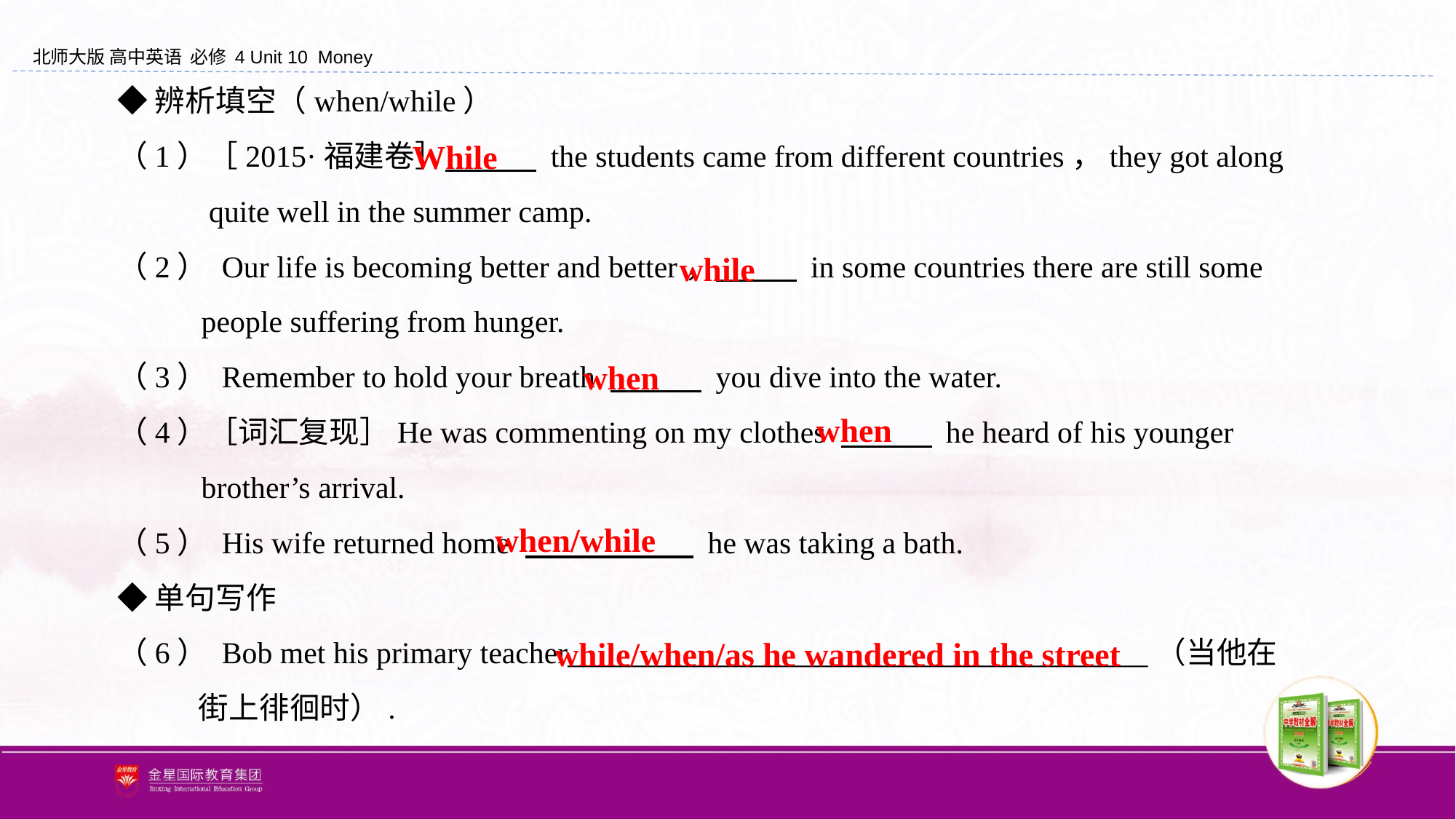

◆辨析填空（when/while）
（1）［2015·福建卷］　　　 the students came from different countries，they got along
            quite well in the summer camp.
（2） Our life is becoming better and better，　　    in some countries there are still some
           people suffering from hunger.
（3） Remember to hold your breath 　　　 you dive into the water.
（4）［词汇复现］He was commenting on my clothes 　　　 he heard of his younger
           brother’s arrival.
（5） His wife returned home 　　　　        he was taking a bath.
◆单句写作
（6） Bob met his primary teacher______________________________________（当他在
           街上徘徊时）.

While
 while
 when
  when
 when/while
while/when/as he wandered in the street